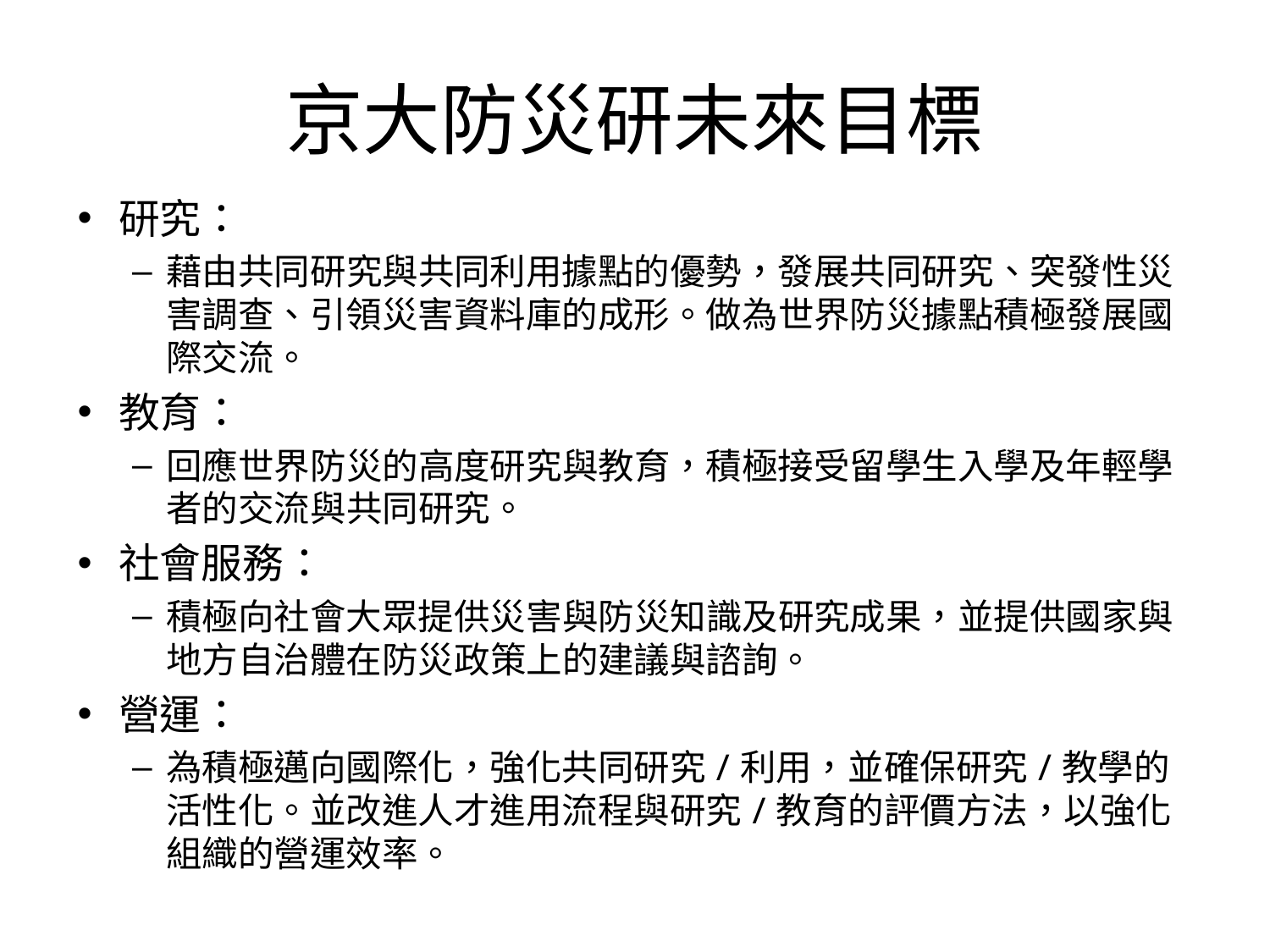

# 京大防災研未來目標
研究：
藉由共同研究與共同利用據點的優勢，發展共同研究、突發性災害調查、引領災害資料庫的成形。做為世界防災據點積極發展國際交流。
教育：
回應世界防災的高度研究與教育，積極接受留學生入學及年輕學者的交流與共同研究。
社會服務：
積極向社會大眾提供災害與防災知識及研究成果，並提供國家與地方自治體在防災政策上的建議與諮詢。
營運：
為積極邁向國際化，強化共同研究/利用，並確保研究/教學的活性化。並改進人才進用流程與研究/教育的評價方法，以強化組織的營運效率。